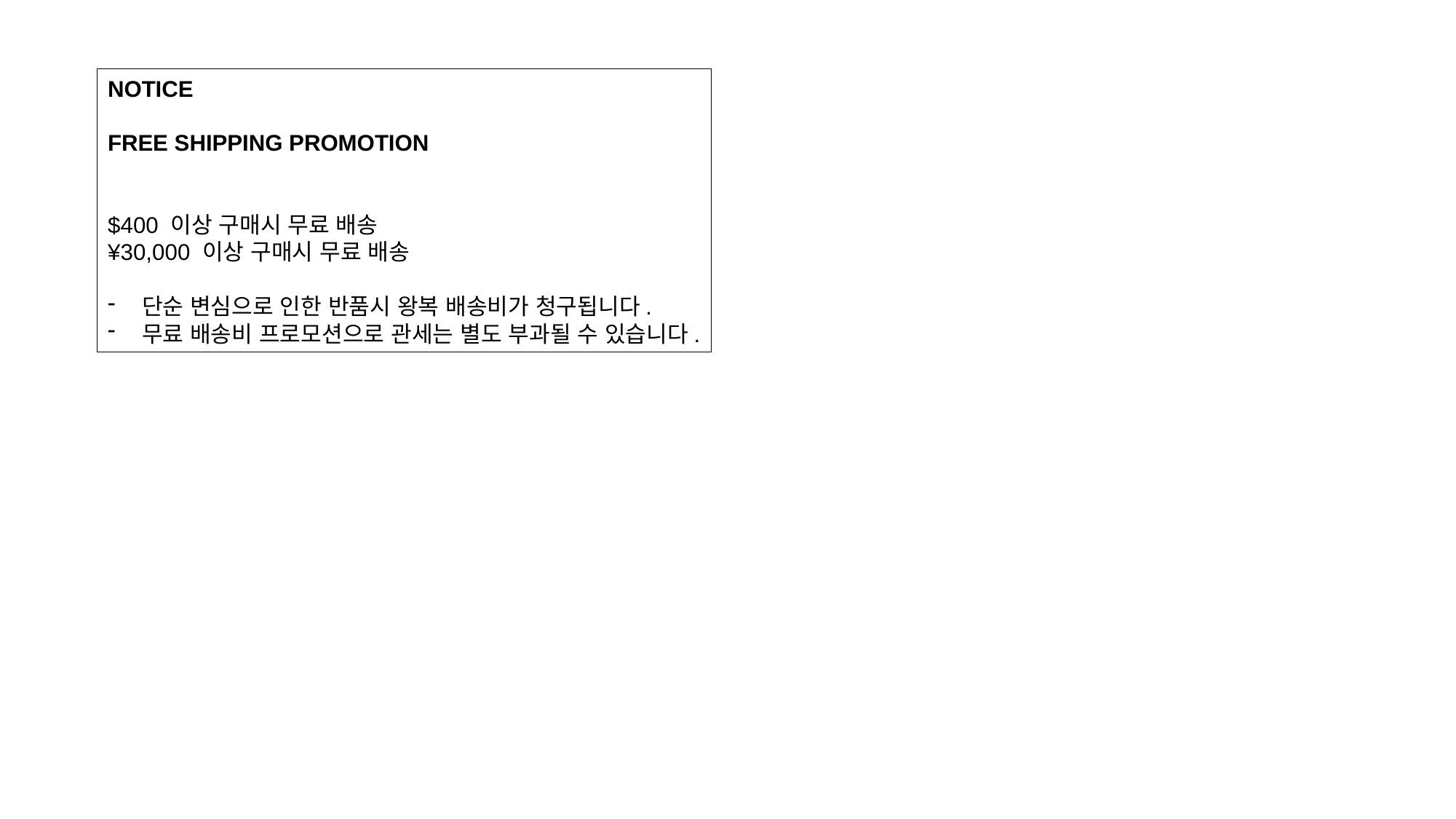

NOTICE

FREE SHIPPING PROMOTION

$400 이상 구매시 무료 배송
¥30,000 이상 구매시 무료 배송

단순 변심으로 인한 반품시 왕복 배송비가 청구됩니다.
무료 배송비 프로모션으로 관세는 별도 부과될 수 있습니다.